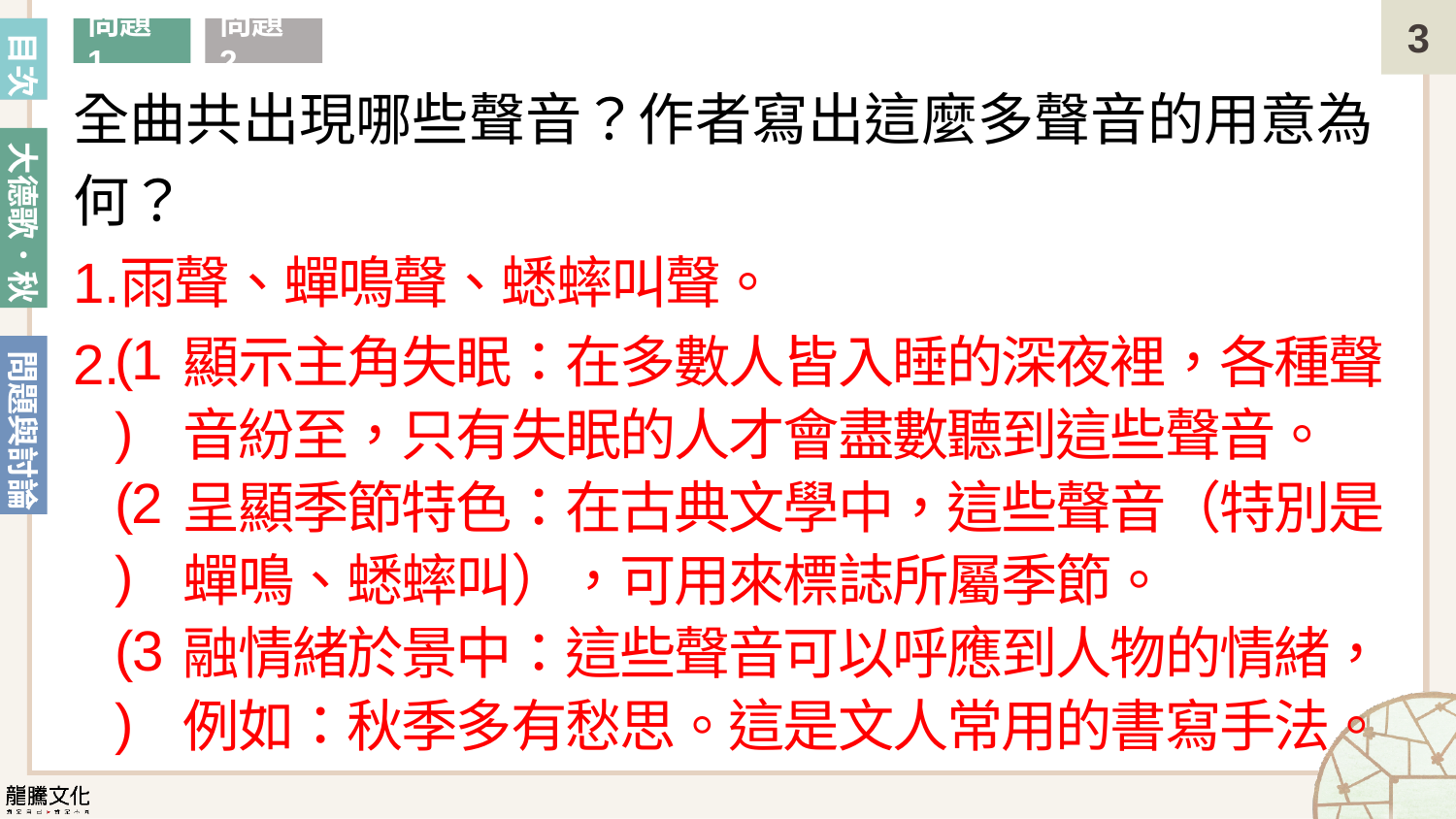

目次
問題1
問題2
全曲共出現哪些聲音？作者寫出這麼多聲音的用意為何？
雨聲、蟬鳴聲、蟋蟀叫聲。
(1)
顯示主角失眠：在多數人皆入睡的深夜裡，各種聲音紛至，只有失眠的人才會盡數聽到這些聲音。
呈顯季節特色：在古典文學中，這些聲音（特別是蟬鳴、蟋蟀叫），可用來標誌所屬季節。
融情緒於景中：這些聲音可以呼應到人物的情緒，例如：秋季多有愁思。這是文人常用的書寫手法。

(2)
(3)